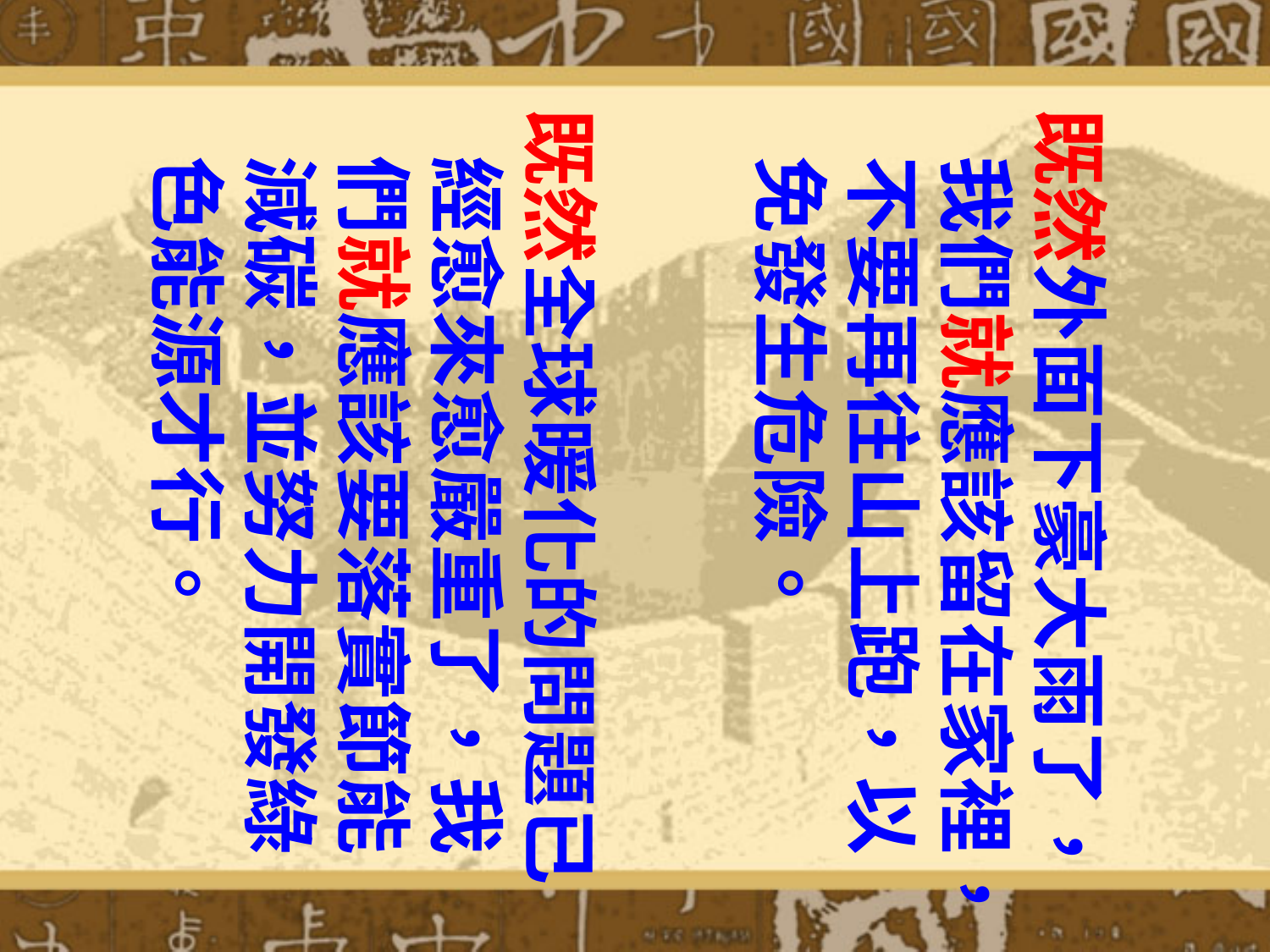

既然全球暖化的問題已經愈來愈嚴重了，我們就應該要落實節能減碳，並努力開發綠色能源才行。
既然外面下豪大雨了，我們就應該留在家裡，不要再往山上跑，以免發生危險。